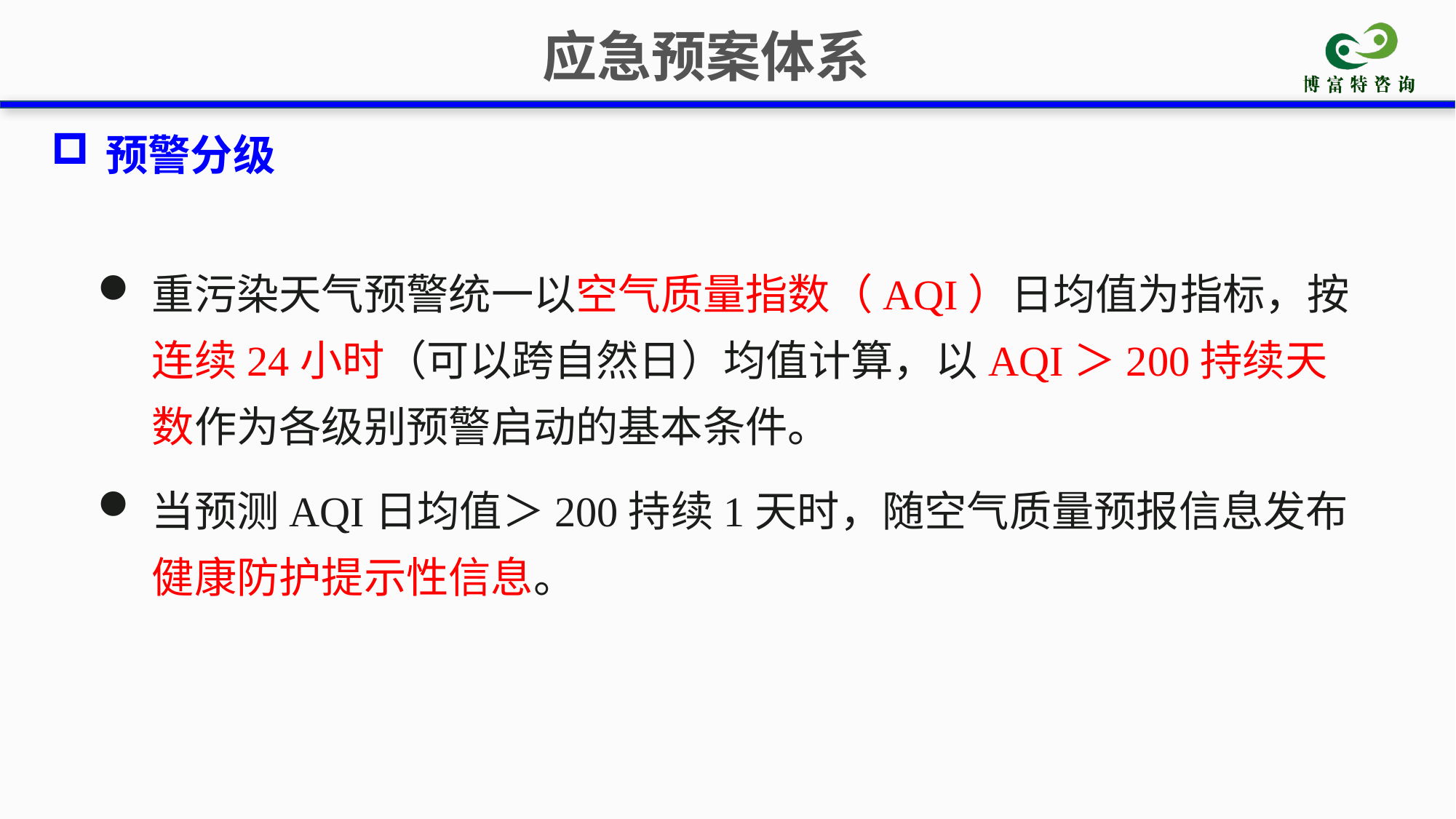

应急预案体系

预警分级
重污染天气预警统一以空气质量指数（AQI）日均值为指标，按连续24小时（可以跨自然日）均值计算，以AQI＞200持续天数作为各级别预警启动的基本条件。
当预测AQI日均值＞200持续1天时，随空气质量预报信息发布健康防护提示性信息。